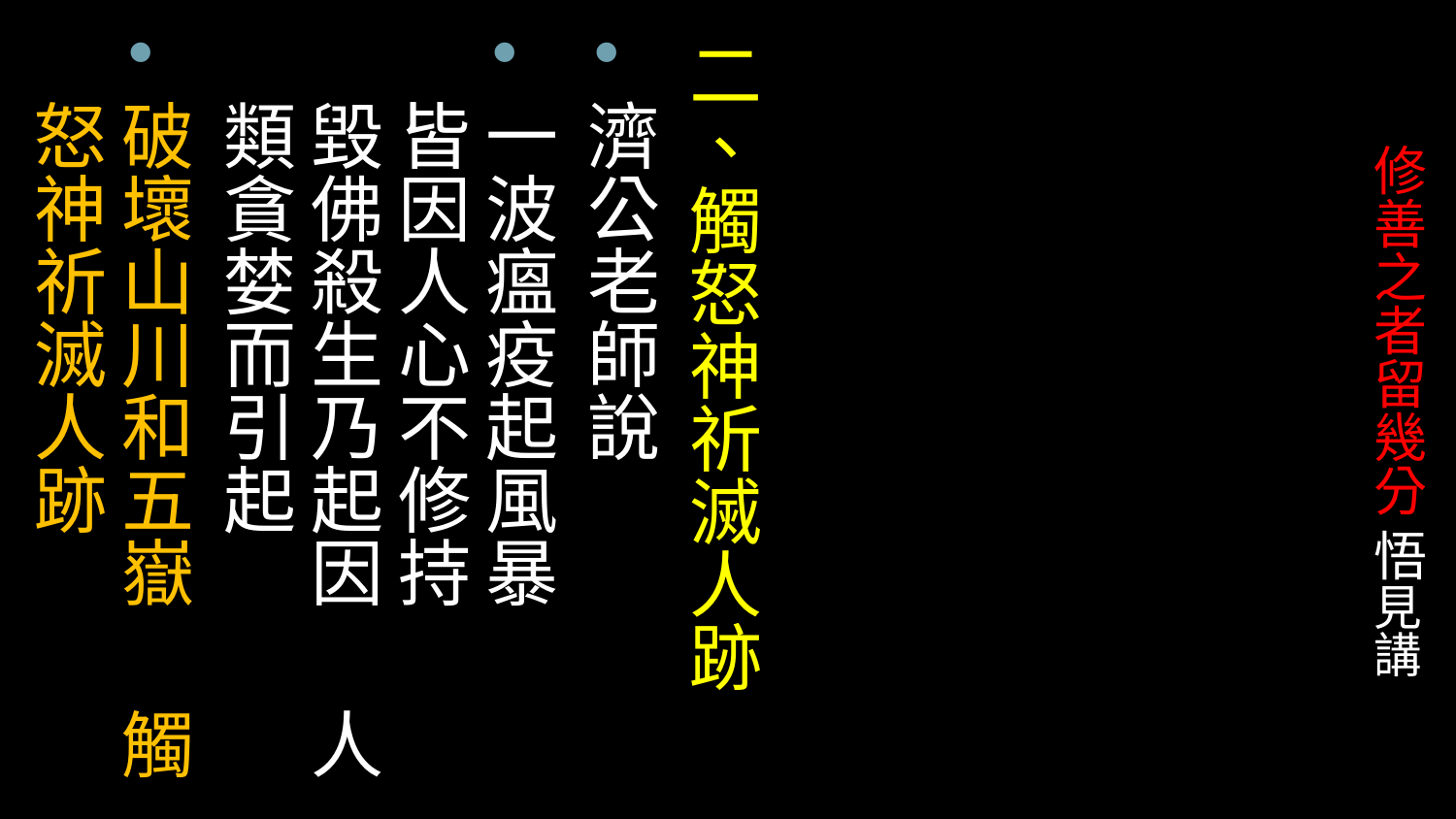

二、觸怒神祈滅人跡
濟公老師說
一波瘟疫起風暴       皆因人心不修持       毀佛殺生乃起因      人類貪婪而引起
破壞山川和五嶽      觸怒神祈滅人跡
# 修善之者留幾分 悟見講